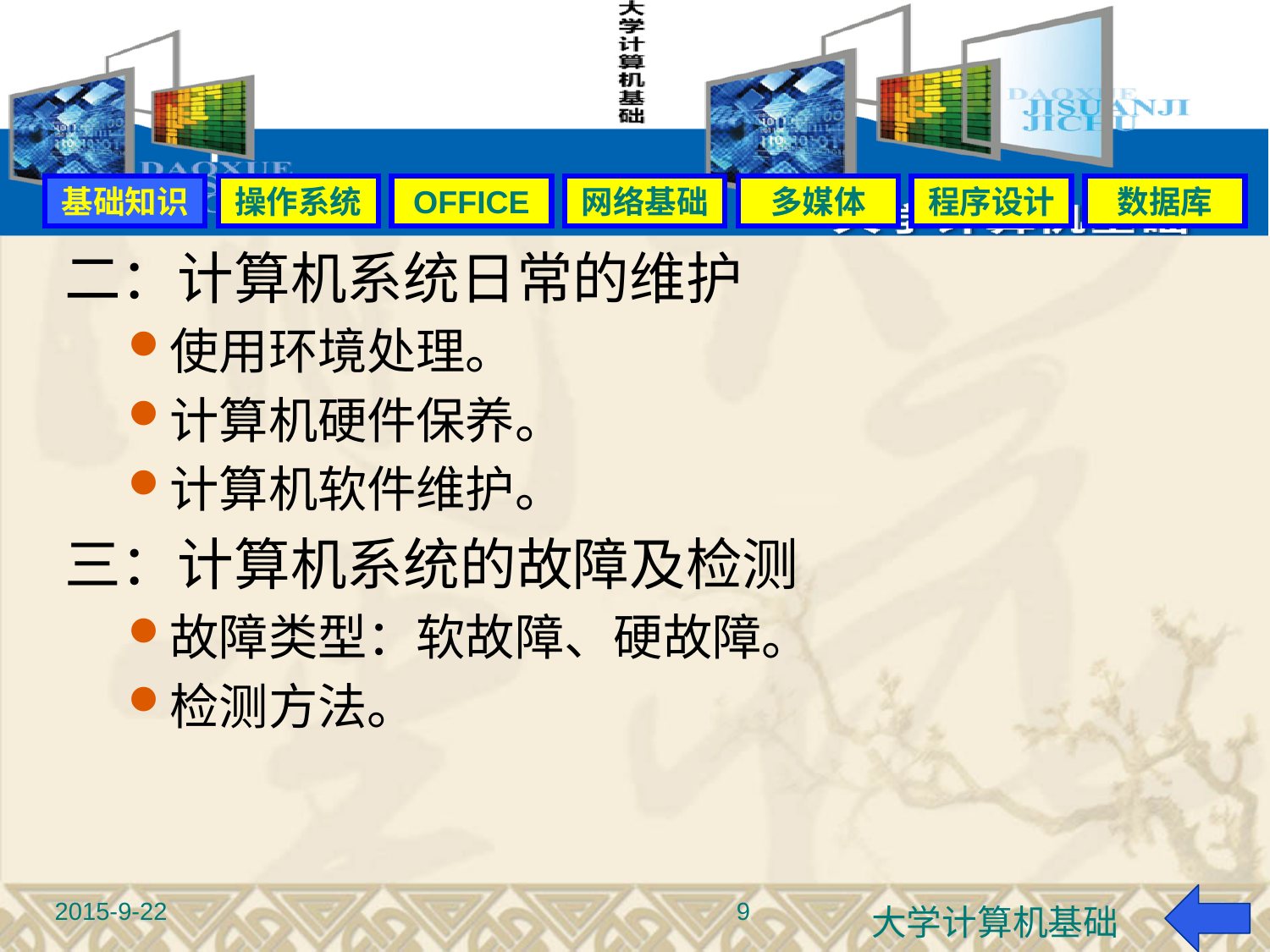

#
基础知识
操作系统
OFFICE
网络基础
多媒体
程序设计
数据库
二：计算机系统日常的维护
使用环境处理。
计算机硬件保养。
计算机软件维护。
三：计算机系统的故障及检测
故障类型：软故障、硬故障。
检测方法。

9
2015-9-22